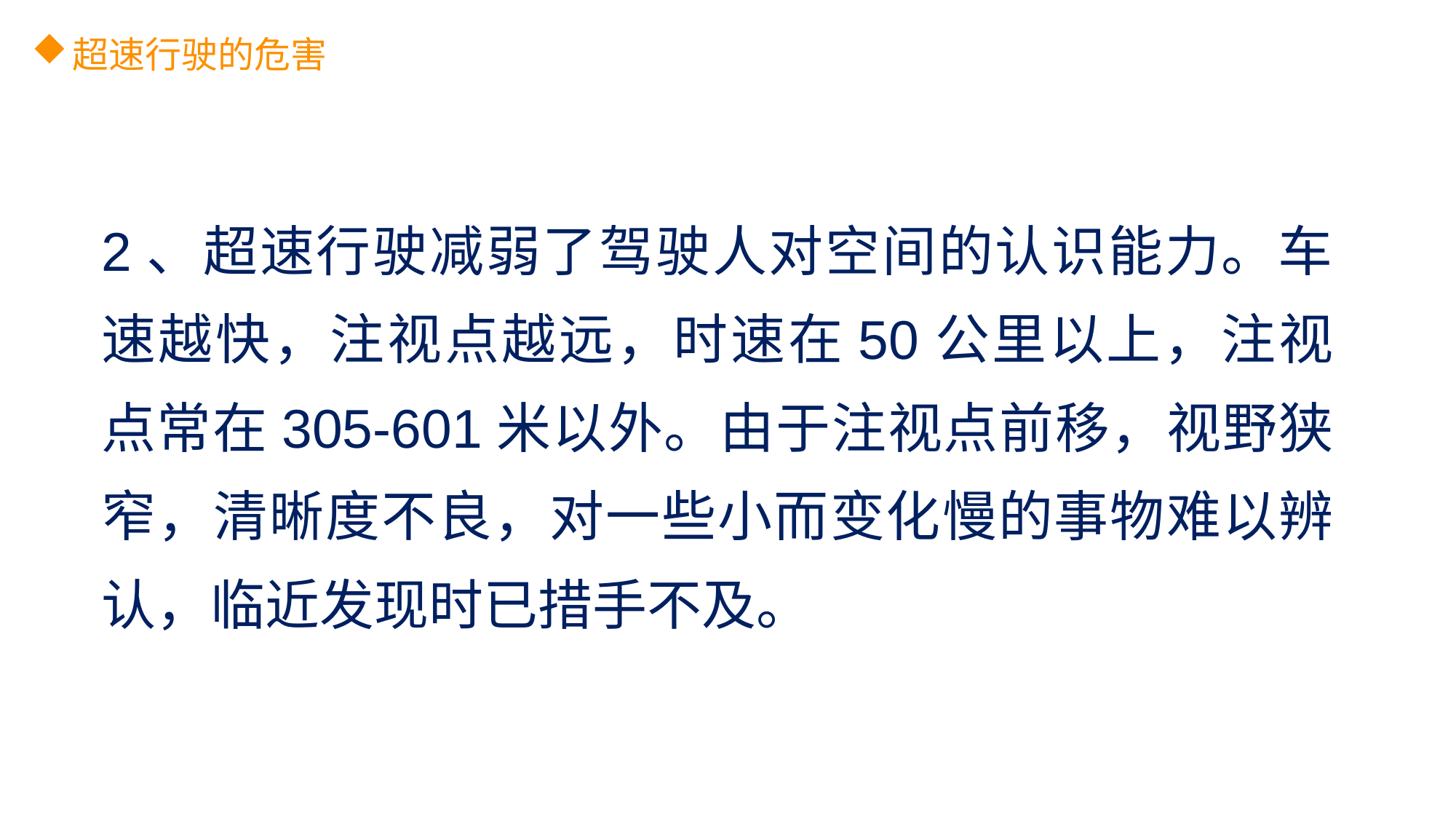

超速行驶的危害
2、超速行驶减弱了驾驶人对空间的认识能力。车速越快，注视点越远，时速在50公里以上，注视点常在305-601米以外。由于注视点前移，视野狭窄，清晰度不良，对一些小而变化慢的事物难以辨认，临近发现时已措手不及。